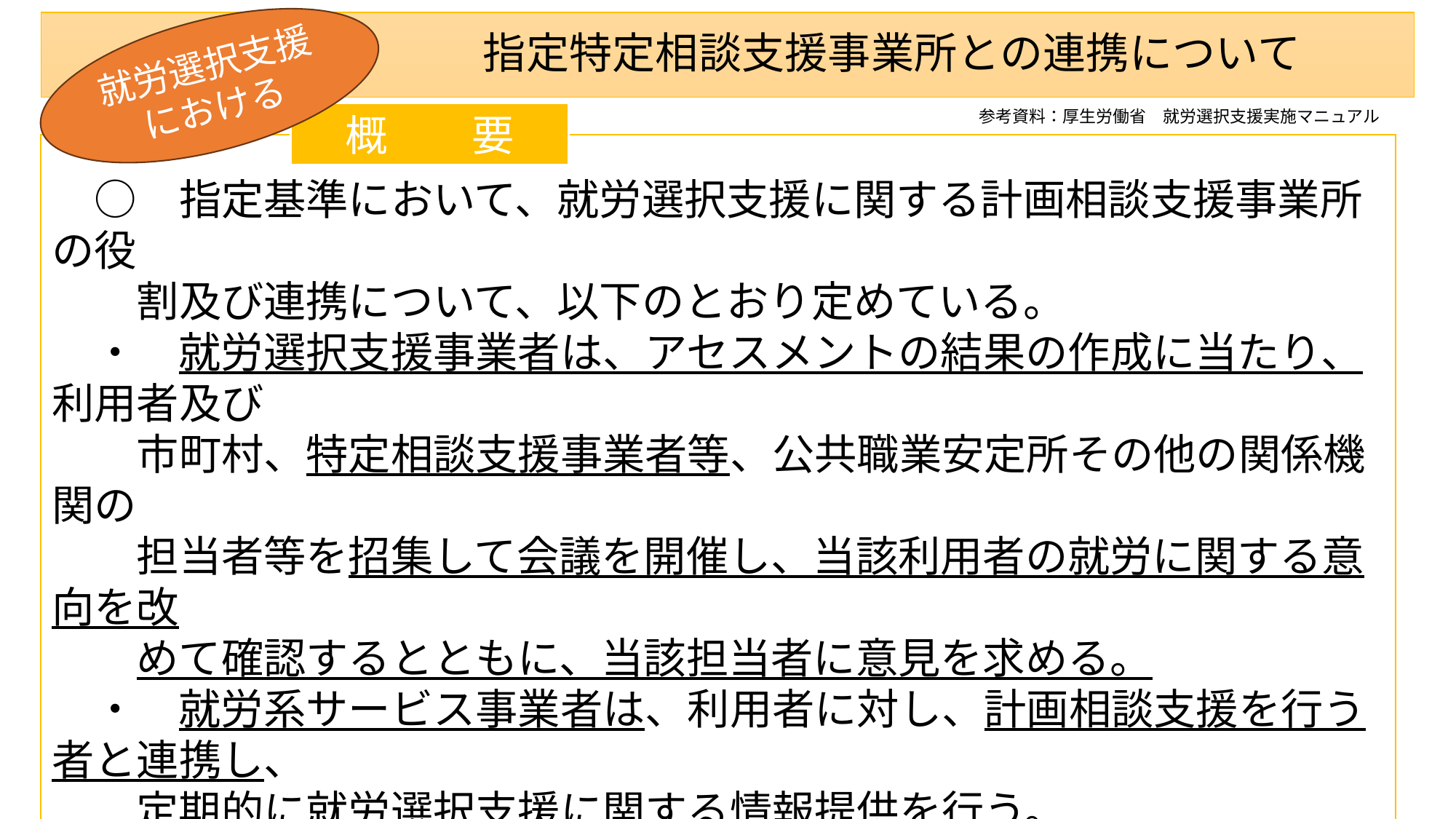

# 指定特定相談支援事業所との連携について
就労選択支援における
参考資料：厚生労働省　就労選択支援実施マニュアル
概　　要

　○　指定基準において、就労選択支援に関する計画相談支援事業所の役
　　割及び連携について、以下のとおり定めている。
　・　就労選択支援事業者は、アセスメントの結果の作成に当たり、利用者及び
　　市町村、特定相談支援事業者等、公共職業安定所その他の関係機関の
　　担当者等を招集して会議を開催し、当該利用者の就労に関する意向を改
　　めて確認するとともに、当該担当者に意見を求める。
　・　就労系サービス事業者は、利用者に対し、計画相談支援を行う者と連携し、
　　定期的に就労選択支援に関する情報提供を行う。
　・　相談支援専門員は、利用者が現に就労移行支援、または就労継続支援
　　を利用している場合であって、モニタリングの結果等を踏まえて就労選択支援
　　の利用が必要と認められるときは、その就労系事業所と連携し、就労選択支
　　援に関する情報の提供、その他必要な支援を行う。